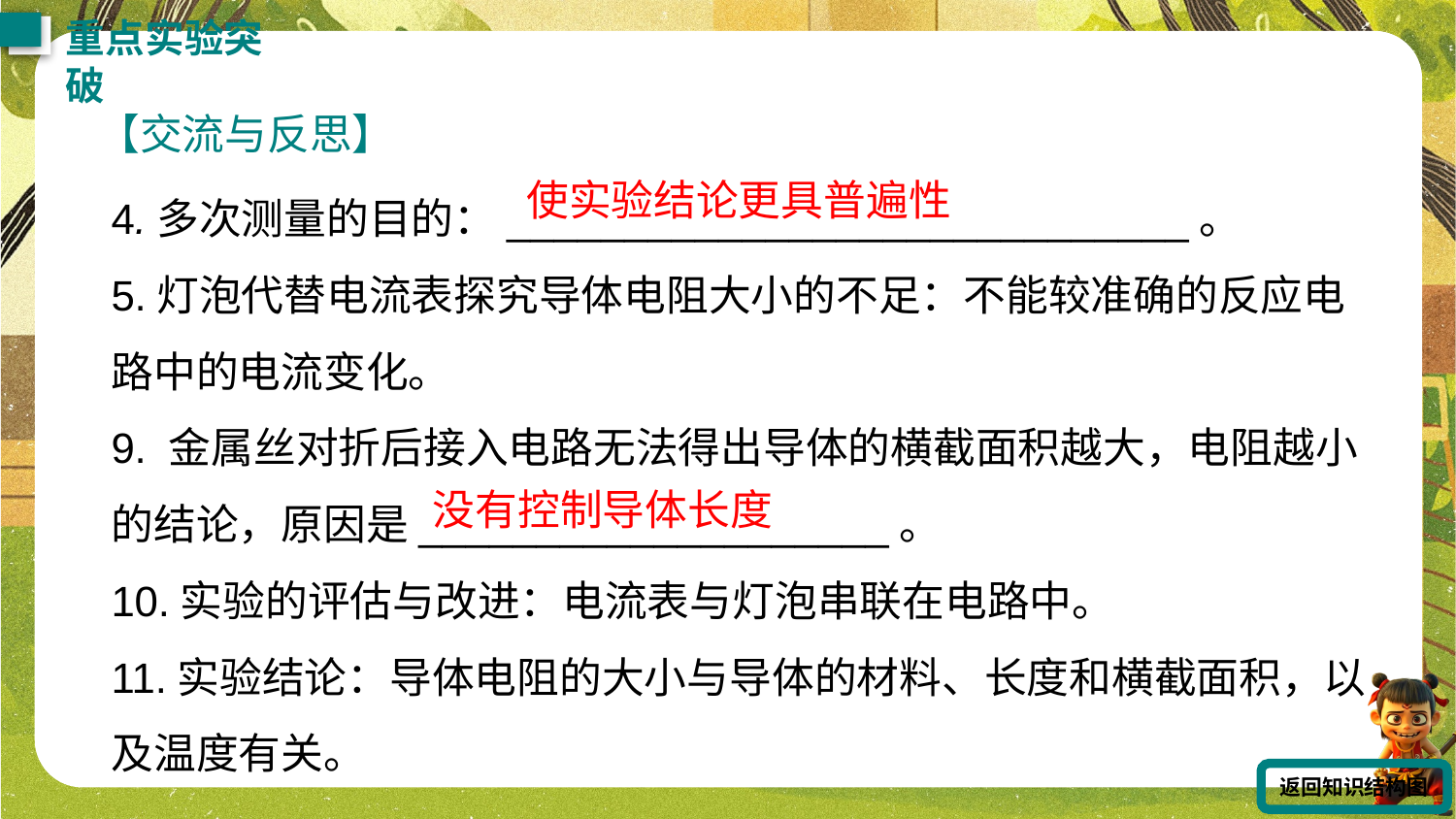

重点实验突破

【交流与反思】
4.多次测量的目的：_____________________________。
5.灯泡代替电流表探究导体电阻大小的不足：不能较准确的反应电路中的电流变化。
9. 金属丝对折后接入电路无法得出导体的横截面积越大，电阻越小的结论，原因是____________________。
10.实验的评估与改进：电流表与灯泡串联在电路中。
11.实验结论：导体电阻的大小与导体的材料、长度和横截面积，以及温度有关。
使实验结论更具普遍性
没有控制导体长度
返回知识结构图